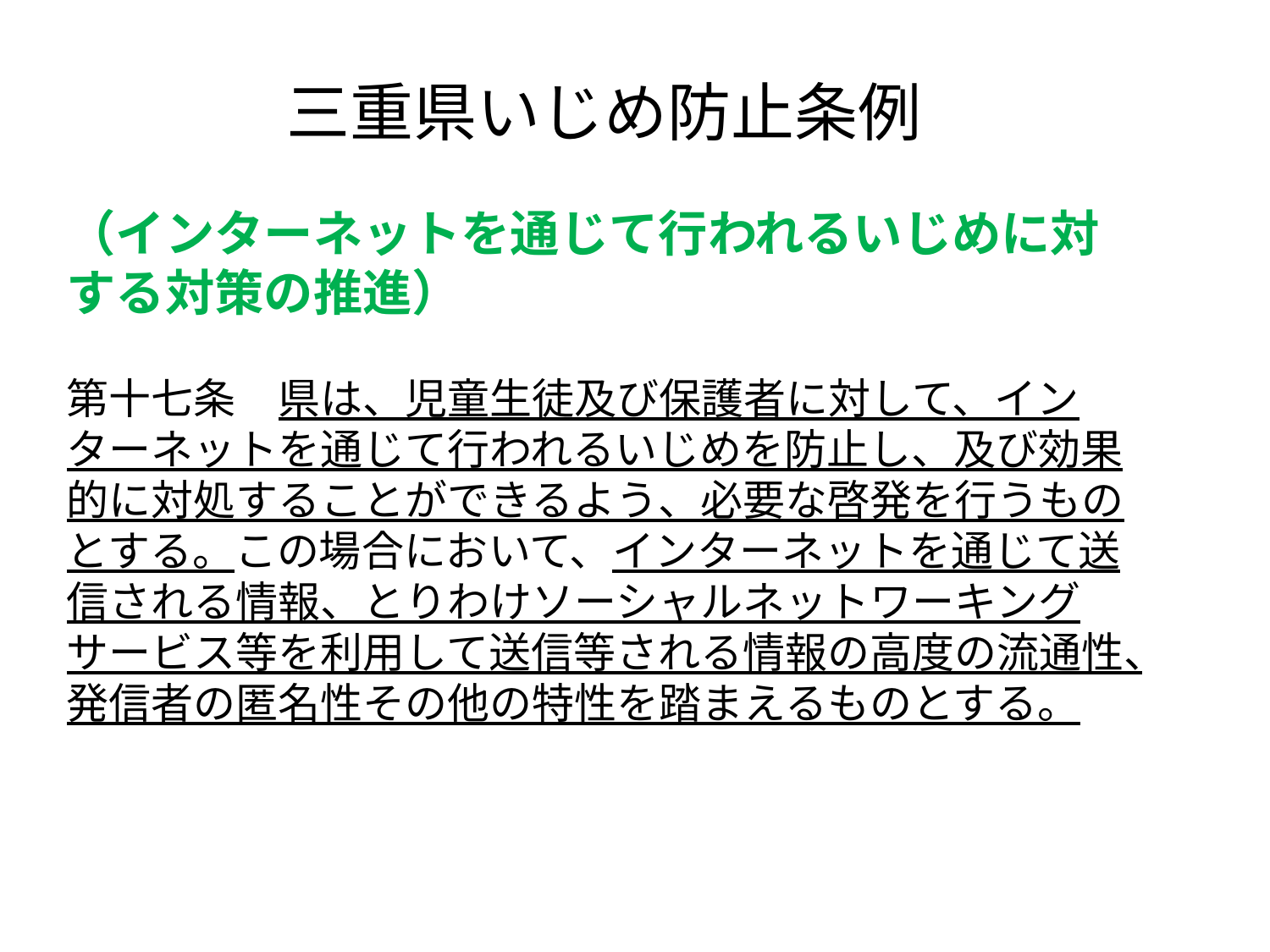

三重県いじめ防止条例
（インターネットを通じて行われるいじめに対する対策の推進）

第十七条　県は、児童生徒及び保護者に対して、インターネットを通じて行われるいじめを防止し、及び効果的に対処することができるよう、必要な啓発を行うものとする。この場合において、インターネットを通じて送信される情報、とりわけソーシャルネットワーキングサービス等を利用して送信等される情報の高度の流通性、発信者の匿名性その他の特性を踏まえるものとする。